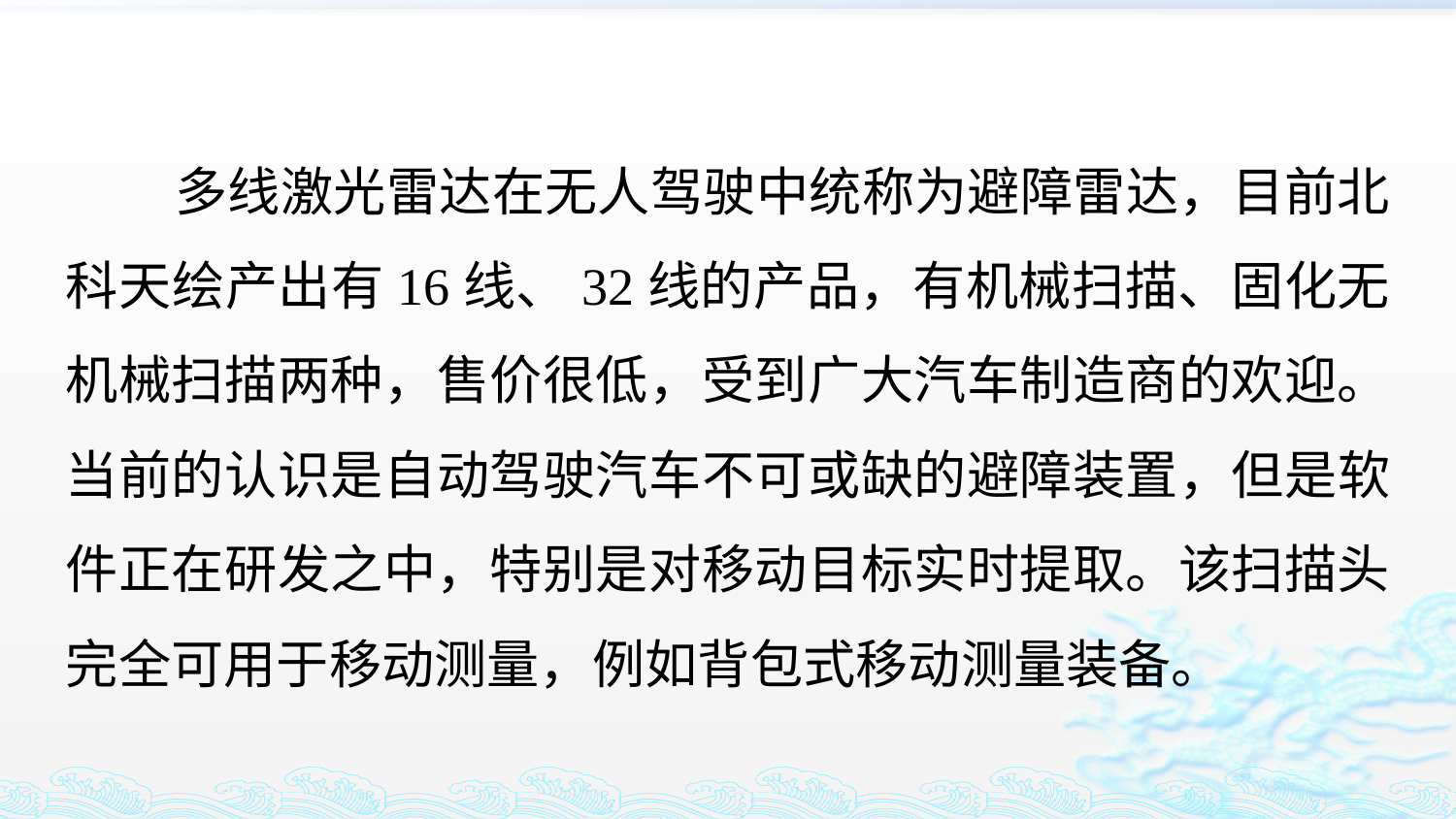

多线激光雷达在无人驾驶中统称为避障雷达，目前北科天绘产出有16线、32线的产品，有机械扫描、固化无机械扫描两种，售价很低，受到广大汽车制造商的欢迎。当前的认识是自动驾驶汽车不可或缺的避障装置，但是软件正在研发之中，特别是对移动目标实时提取。该扫描头完全可用于移动测量，例如背包式移动测量装备。